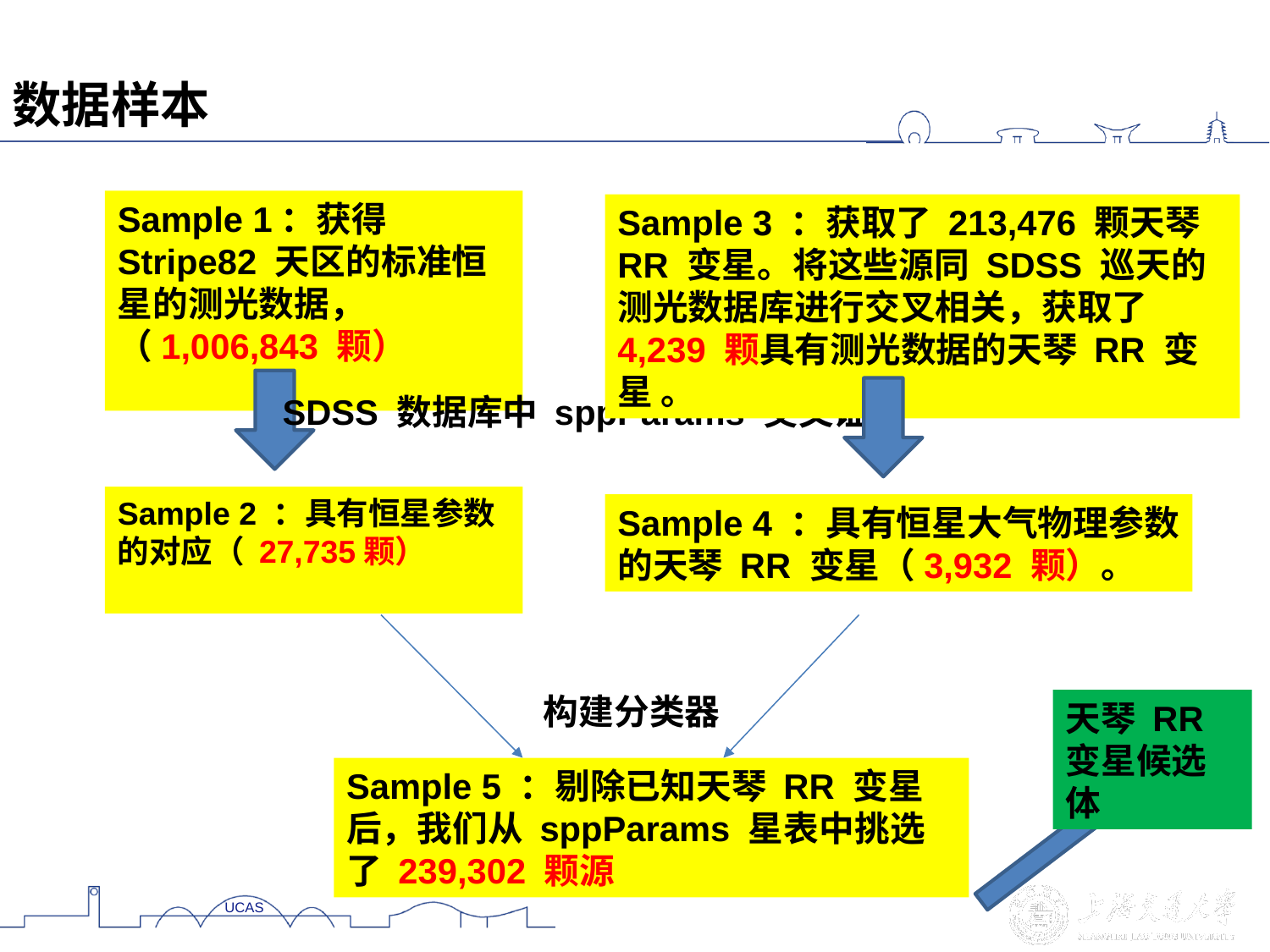

数据样本
Sample 1：获得 Stripe82 天区的标准恒星的测光数据，（1,006,843 颗）

Sample 3 ：获取了 213,476 颗天琴 RR 变星。将这些源同 SDSS 巡天的测光数据库进行交叉相关，获取了 4,239 颗具有测光数据的天琴 RR 变星 。

SDSS 数据库中 sppParams 交叉证认
Sample 2 ：具有恒星参数的对应（ 27,735颗）

Sample 4 ：具有恒星大气物理参数的天琴 RR 变星（3,932 颗）。
构建分类器
天琴 RR变星候选体
Sample 5 ：剔除已知天琴 RR 变星后，我们从 sppParams 星表中挑选了 239,302 颗源